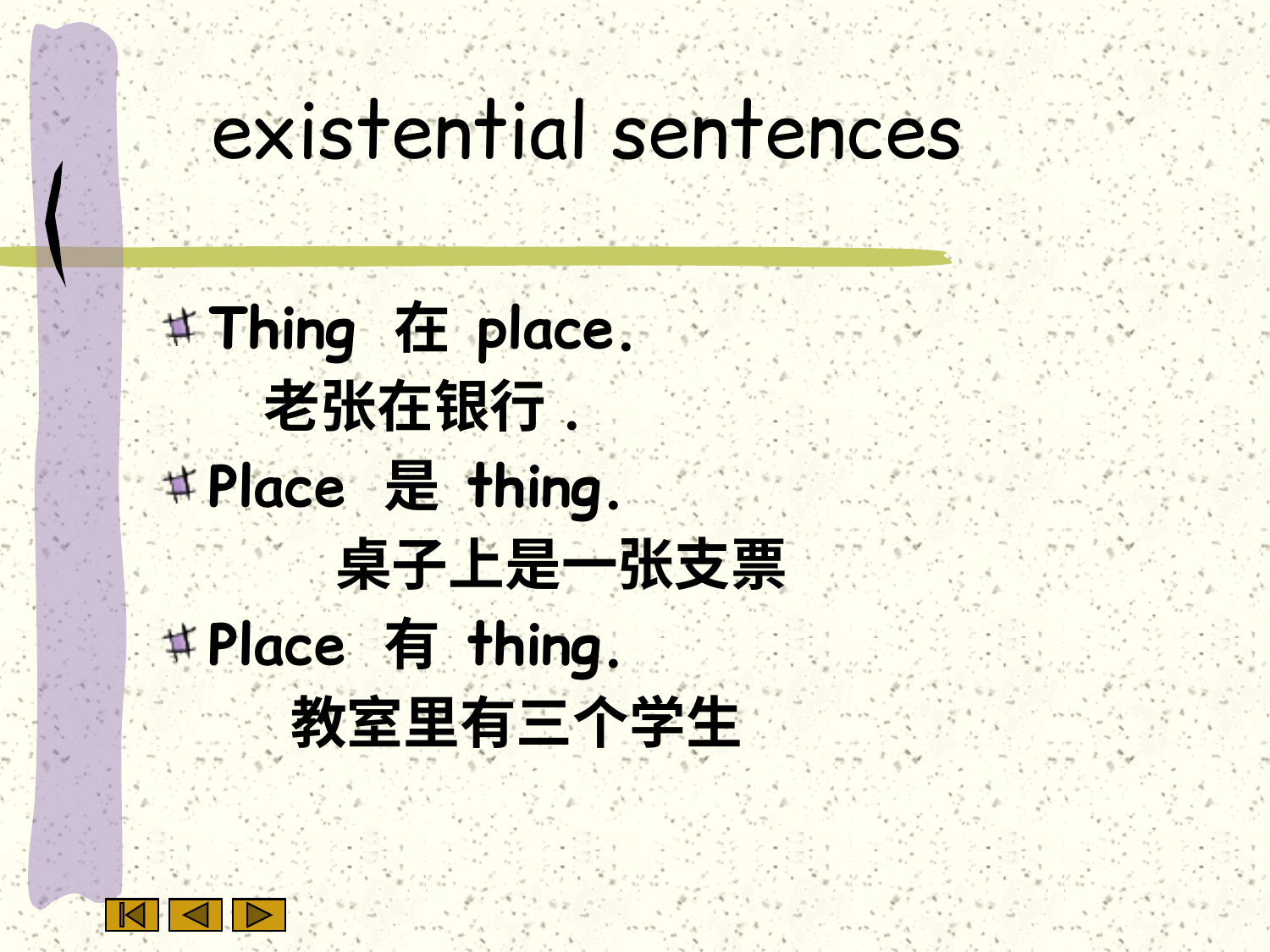

# existential sentences
Thing 在 place.
	老张在银行.
Place 是 thing.
		桌子上是一张支票
Place 有 thing.
	 教室里有三个学生